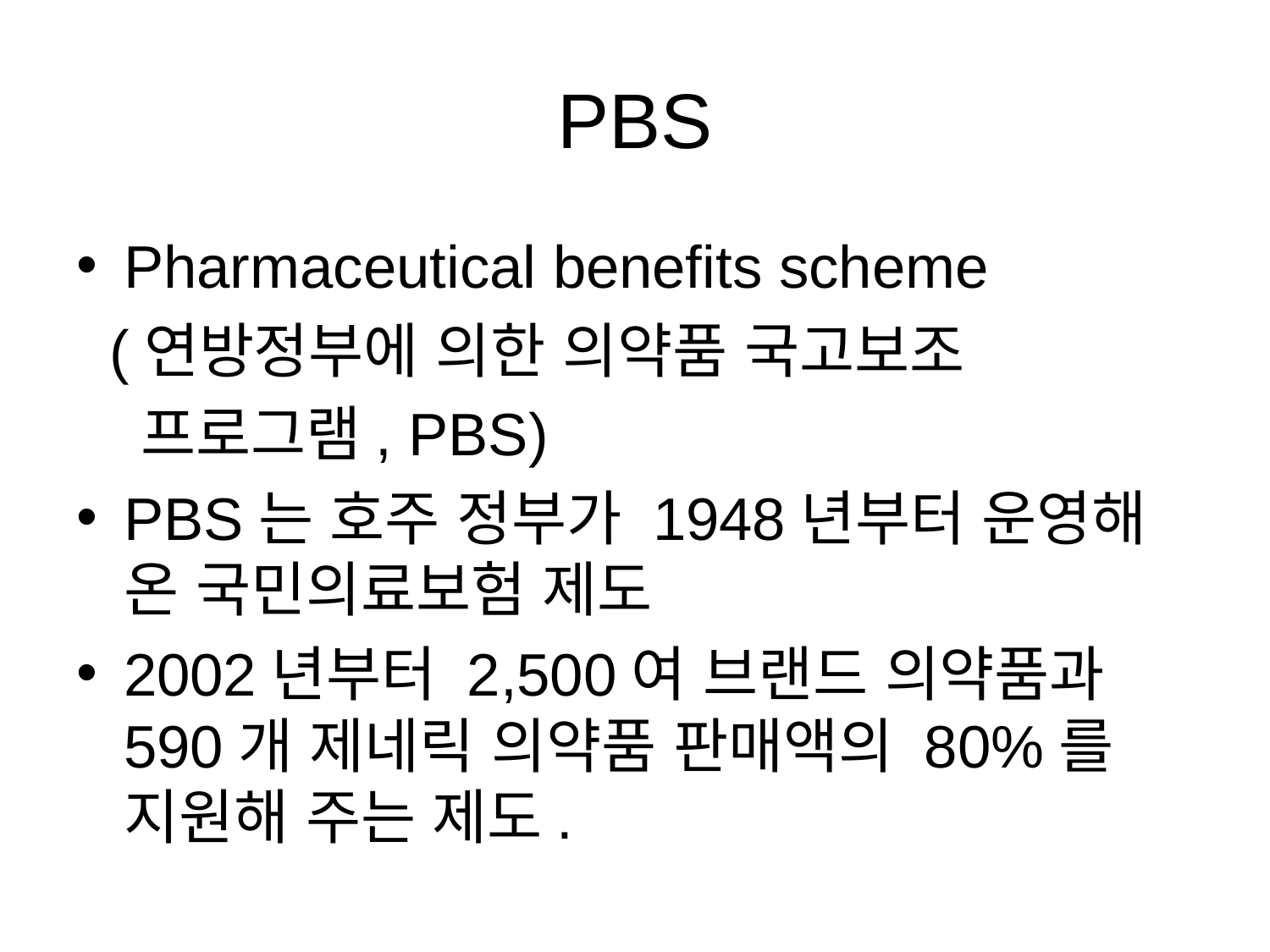

# PBS
Pharmaceutical benefits scheme
  (연방정부에 의한 의약품 국고보조
   프로그램, PBS)
PBS는 호주 정부가 1948년부터 운영해 온 국민의료보험 제도
2002년부터 2,500여 브랜드 의약품과 590개 제네릭 의약품 판매액의 80%를 지원해 주는 제도.